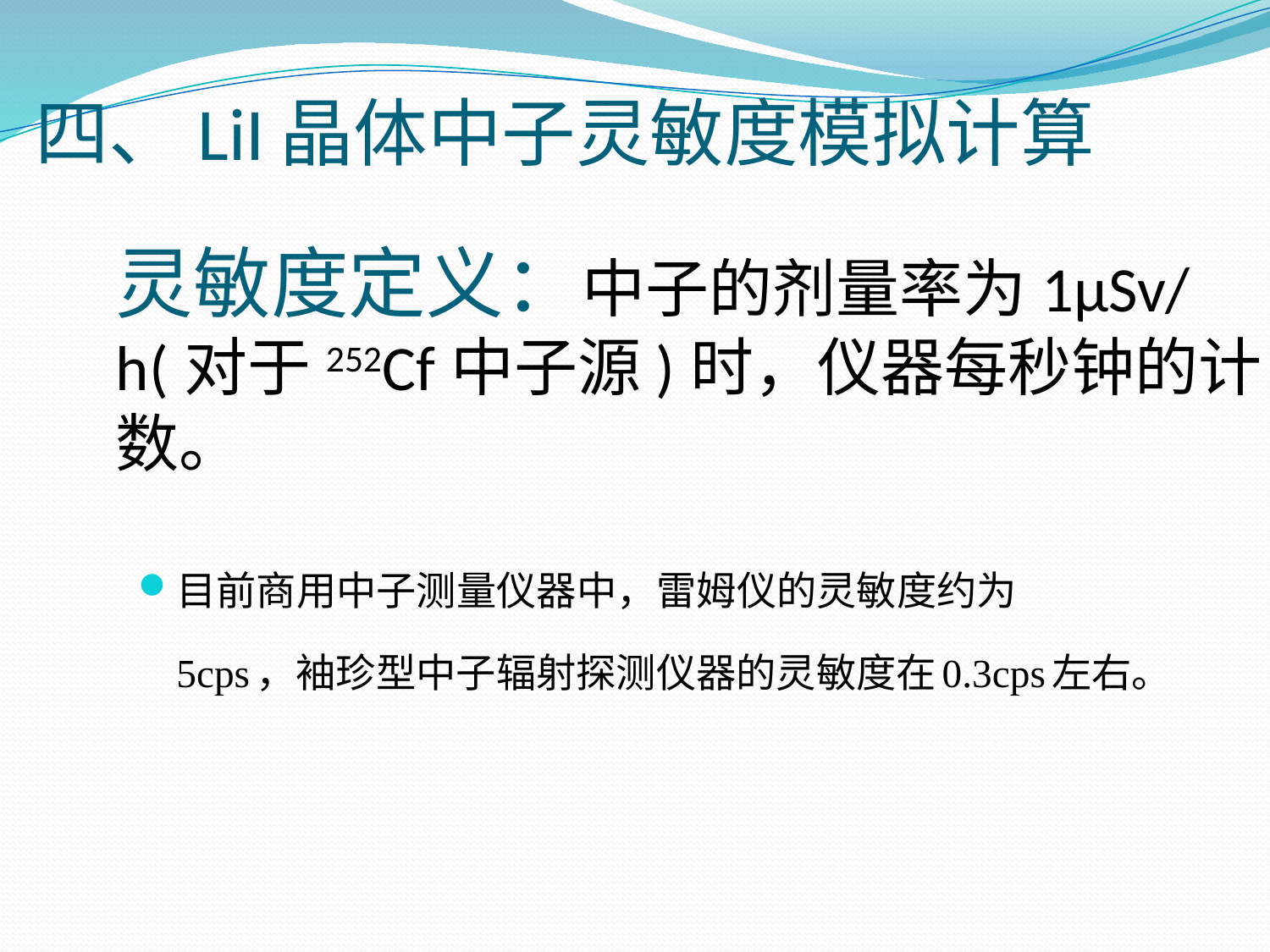

四、LiI晶体中子灵敏度模拟计算
# 灵敏度定义：中子的剂量率为1μSv/h(对于252Cf中子源)时，仪器每秒钟的计数。
目前商用中子测量仪器中，雷姆仪的灵敏度约为5cps，袖珍型中子辐射探测仪器的灵敏度在0.3cps左右。